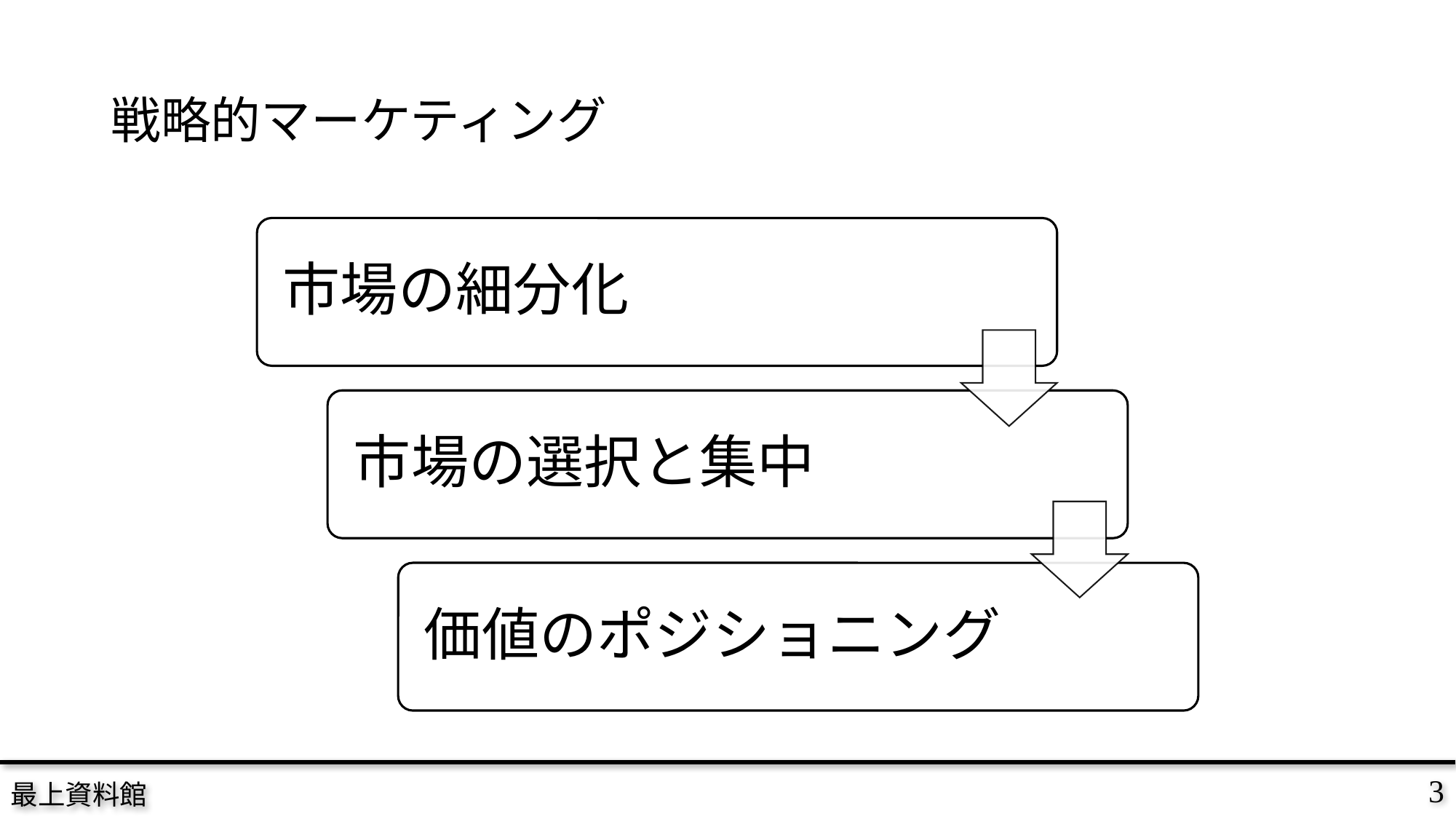

# 戦略的マーケティング
市場の細分化
市場の選択と集中
価値のポジショニング